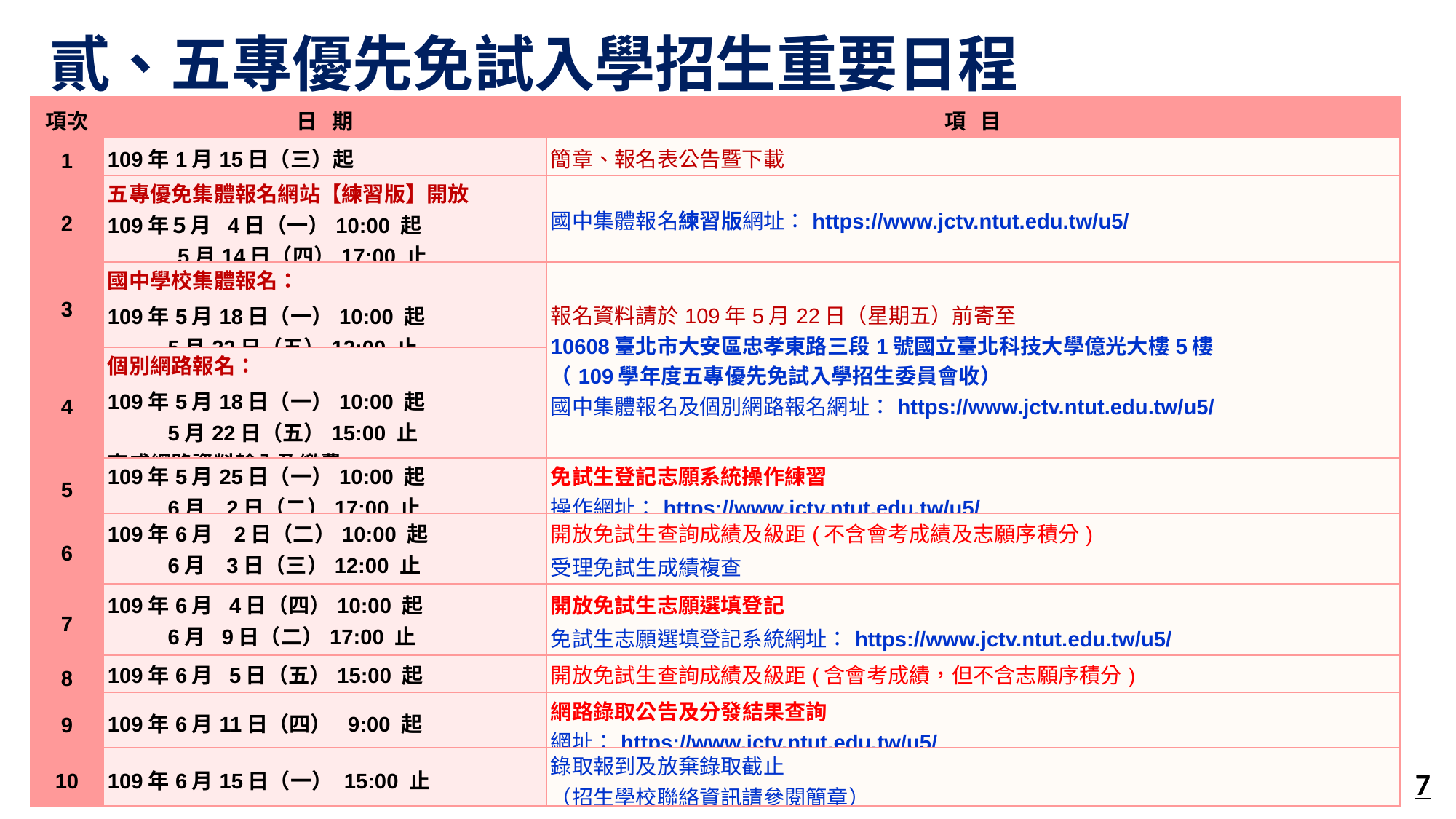

貳、五專優先免試入學招生重要日程
| 項次 | 日 期 | 項 目 |
| --- | --- | --- |
| 1 | 109年1月15日（三）起 | 簡章、報名表公告暨下載 |
| 2 | 五專優免集體報名網站【練習版】開放 109年５月 4日（一）10:00 起 　　　5月14日（四）17:00 止 | 國中集體報名練習版網址：https://www.jctv.ntut.edu.tw/u5/ |
| 3 | 國中學校集體報名： 109年5月18日（一）10:00 起 5月22日（五）12:00 止 | 報名資料請於109年5月22日（星期五）前寄至 10608臺北市大安區忠孝東路三段1號國立臺北科技大學億光大樓5樓 （109學年度五專優先免試入學招生委員會收） 國中集體報名及個別網路報名網址：https://www.jctv.ntut.edu.tw/u5/ |
| 4 | 個別網路報名： 109年5月18日（一）10:00 起 5月22日（五）15:00 止 完成網路資料輸入及繳費 |  |
| 5 | 109年5月25日（一）10:00 起 6月 2日（二）17:00 止 | 免試生登記志願系統操作練習 操作網址：https://www.jctv.ntut.edu.tw/u5/ |
| 6 | 109年6月 2日（二）10:00 起 6月 3日（三）12:00 止 | 開放免試生查詢成績及級距(不含會考成績及志願序積分) 受理免試生成績複查 |
| 7 | 109年6月 4日（四）10:00 起 6月 9日（二）17:00 止 | 開放免試生志願選填登記 免試生志願選填登記系統網址：https://www.jctv.ntut.edu.tw/u5/ |
| 8 | 109年6月 5日（五）15:00 起 | 開放免試生查詢成績及級距(含會考成績，但不含志願序積分) |
| 9 | 109年6月11日（四） 9:00 起 | 網路錄取公告及分發結果查詢 網址：https://www.jctv.ntut.edu.tw/u5/ |
| 10 | 109年6月15日（一） 15:00 止 | 錄取報到及放棄錄取截止 （招生學校聯絡資訊請參閱簡章） |
7